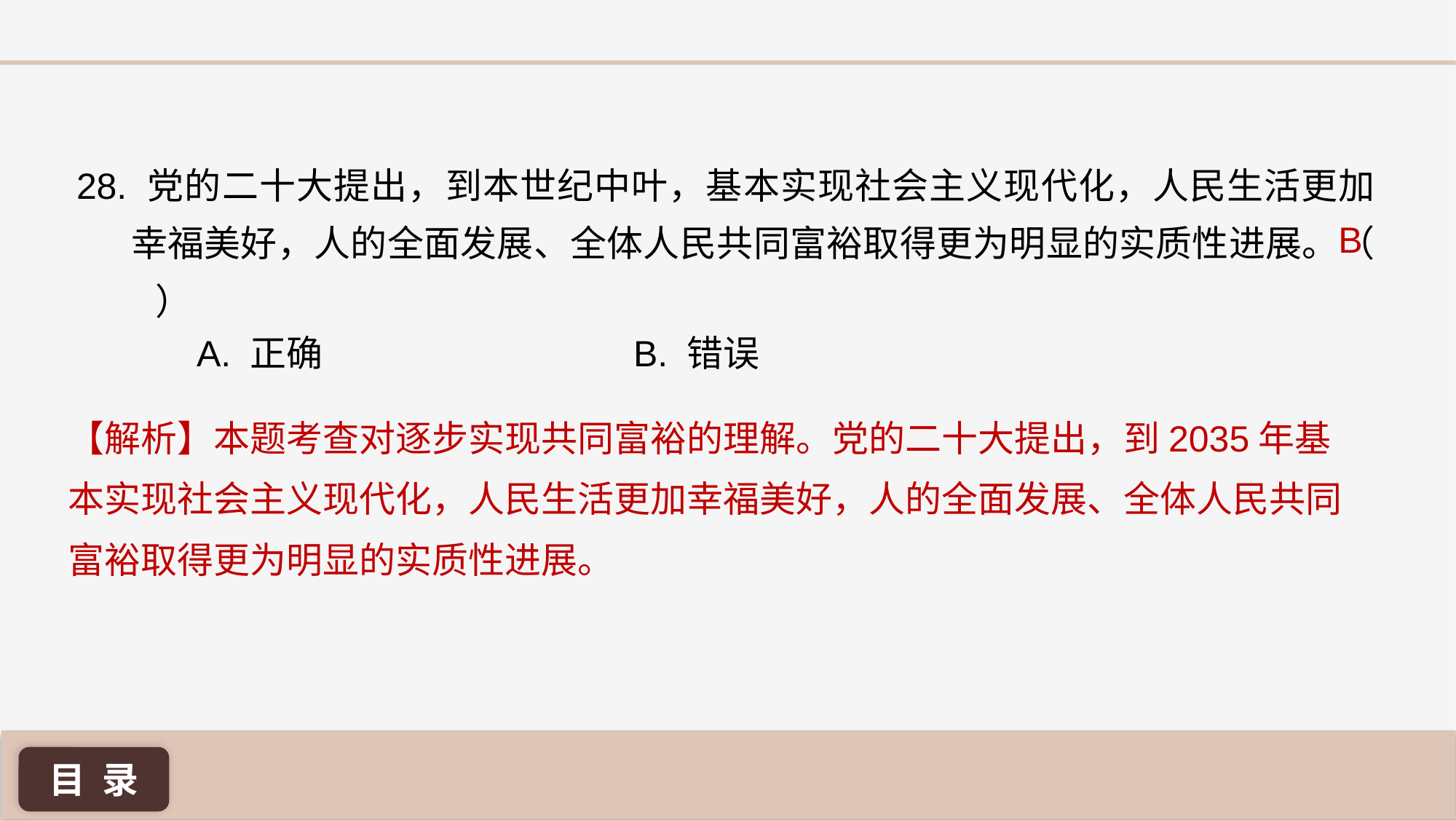

28. 党的二十大提出，到本世纪中叶，基本实现社会主义现代化，人民生活更加幸福美好，人的全面发展、全体人民共同富裕取得更为明显的实质性进展。（    ）
B
A. 正确 			B. 错误
【解析】本题考查对逐步实现共同富裕的理解。党的二十大提出，到2035年基本实现社会主义现代化，人民生活更加幸福美好，人的全面发展、全体人民共同富裕取得更为明显的实质性进展。